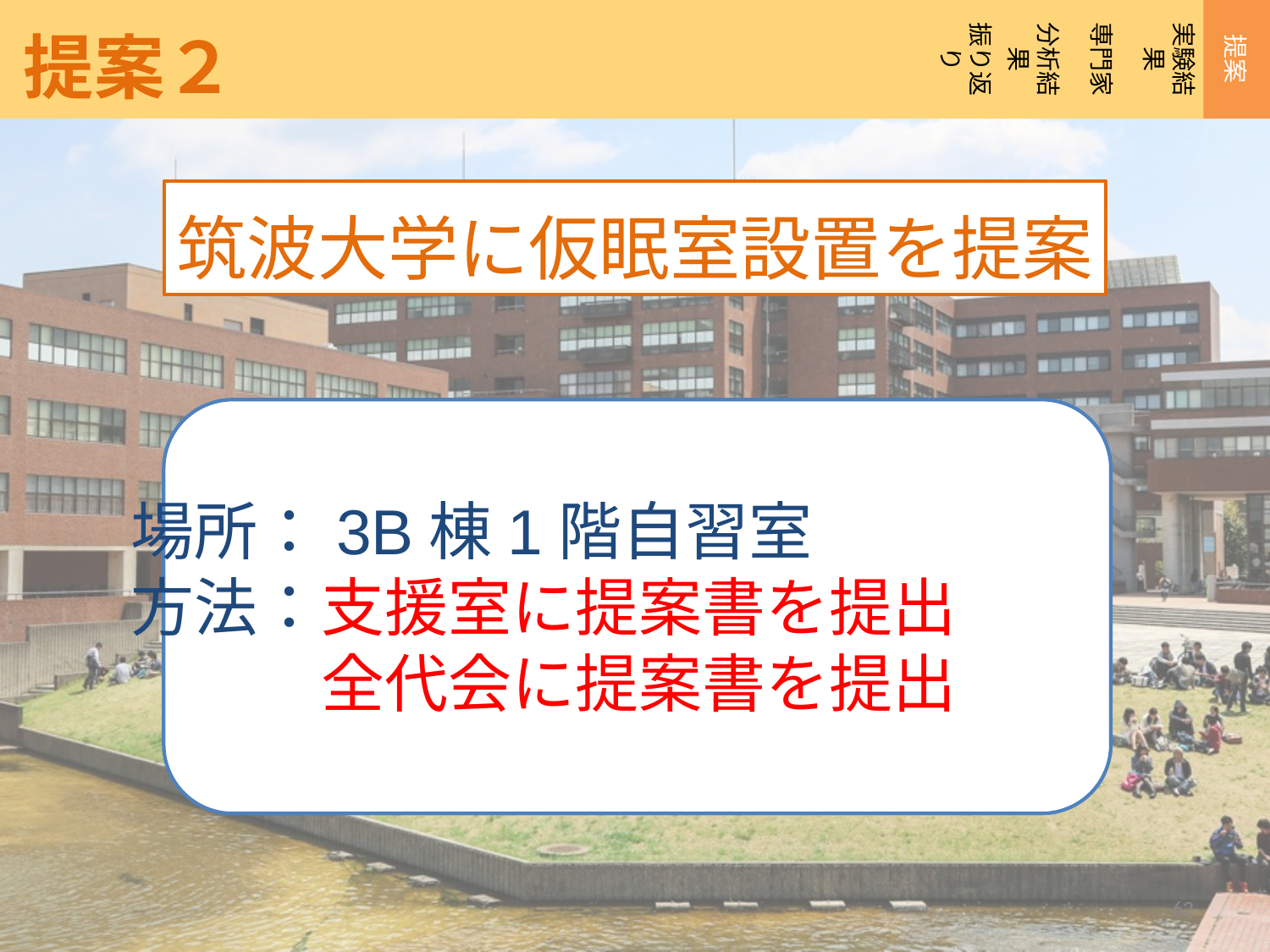

専門家
提案

振り返り
実験結果
分析結果
提案２

筑波大学に仮眠室設置を提案

場所：3B棟1階自習室
方法：支援室に提案書を提出
　　　全代会に提案書を提出
62